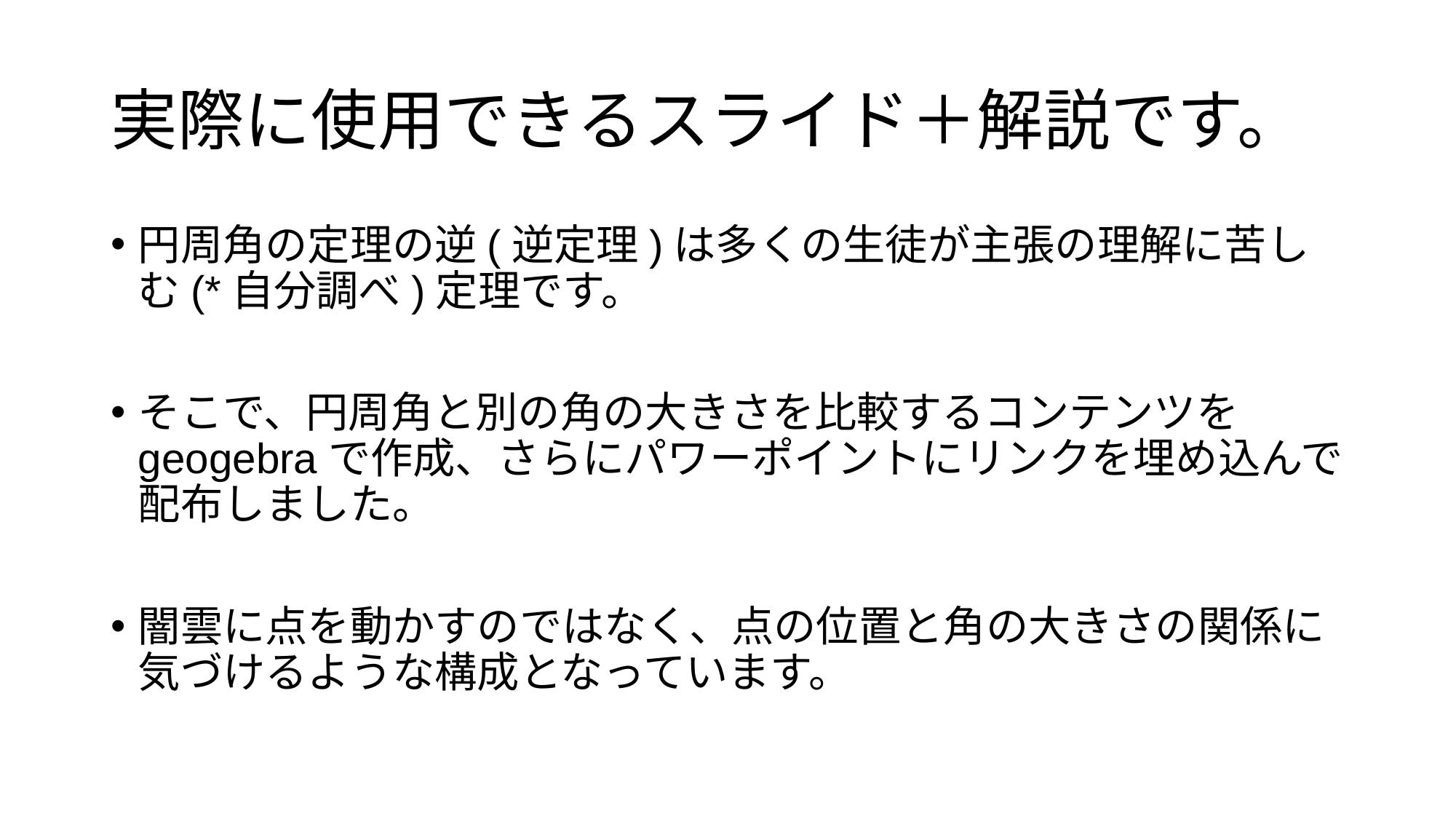

# 実際に使用できるスライド＋解説です。
円周角の定理の逆(逆定理)は多くの生徒が主張の理解に苦しむ(*自分調べ)定理です。

そこで、円周角と別の角の大きさを比較するコンテンツをgeogebraで作成、さらにパワーポイントにリンクを埋め込んで配布しました。

闇雲に点を動かすのではなく、点の位置と角の大きさの関係に気づけるような構成となっています。